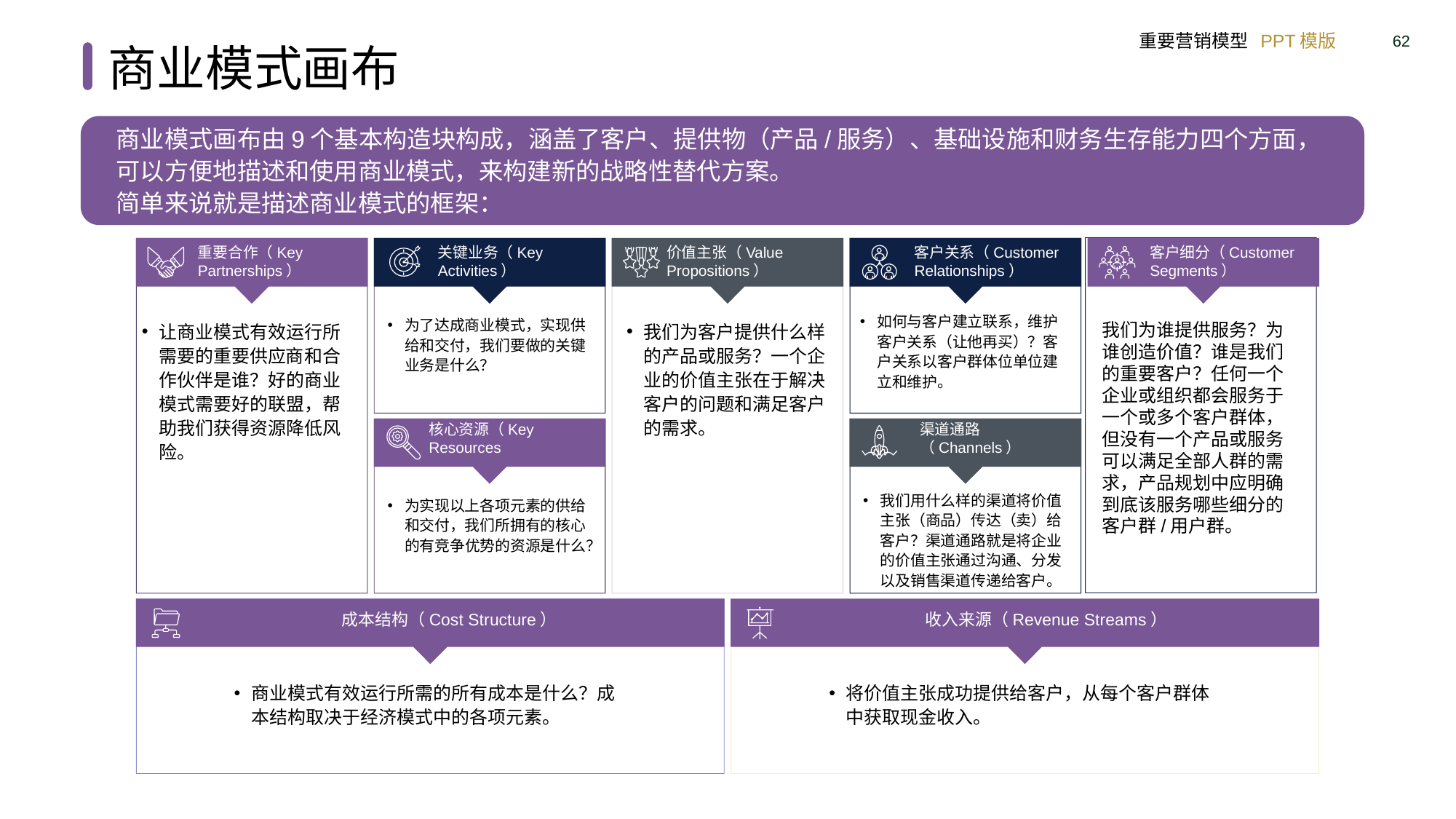

商业模式画布

商业模式画布由9个基本构造块构成，涵盖了客户、提供物（产品/服务）、基础设施和财务生存能力四个方面，
可以方便地描述和使用商业模式，来构建新的战略性替代方案。
简单来说就是描述商业模式的框架：

重要合作（Key Partnerships）
价值主张（Value Propositions）
客户关系（Customer Relationships）
客户细分（Customer Segments）
关键业务（Key Activities）

如何与客户建立联系，维护客户关系（让他再买）？客户关系以客户群体位单位建立和维护。
为了达成商业模式，实现供给和交付，我们要做的关键业务是什么？
让商业模式有效运行所需要的重要供应商和合作伙伴是谁？好的商业模式需要好的联盟，帮助我们获得资源降低风险。
我们为客户提供什么样的产品或服务？一个企业的价值主张在于解决客户的问题和满足客户的需求。
我们为谁提供服务？为谁创造价值？谁是我们的重要客户？任何一个企业或组织都会服务于一个或多个客户群体，但没有一个产品或服务可以满足全部人群的需求，产品规划中应明确到底该服务哪些细分的客户群/用户群。
核心资源（Key Resources
渠道通路（Channels）

我们用什么样的渠道将价值主张（商品）传达（卖）给客户？渠道通路就是将企业的价值主张通过沟通、分发以及销售渠道传递给客户。
为实现以上各项元素的供给和交付，我们所拥有的核心的有竞争优势的资源是什么？

成本结构（Cost Structure）
收入来源（Revenue Streams）

商业模式有效运行所需的所有成本是什么？成本结构取决于经济模式中的各项元素。
将价值主张成功提供给客户，从每个客户群体中获取现金收入。